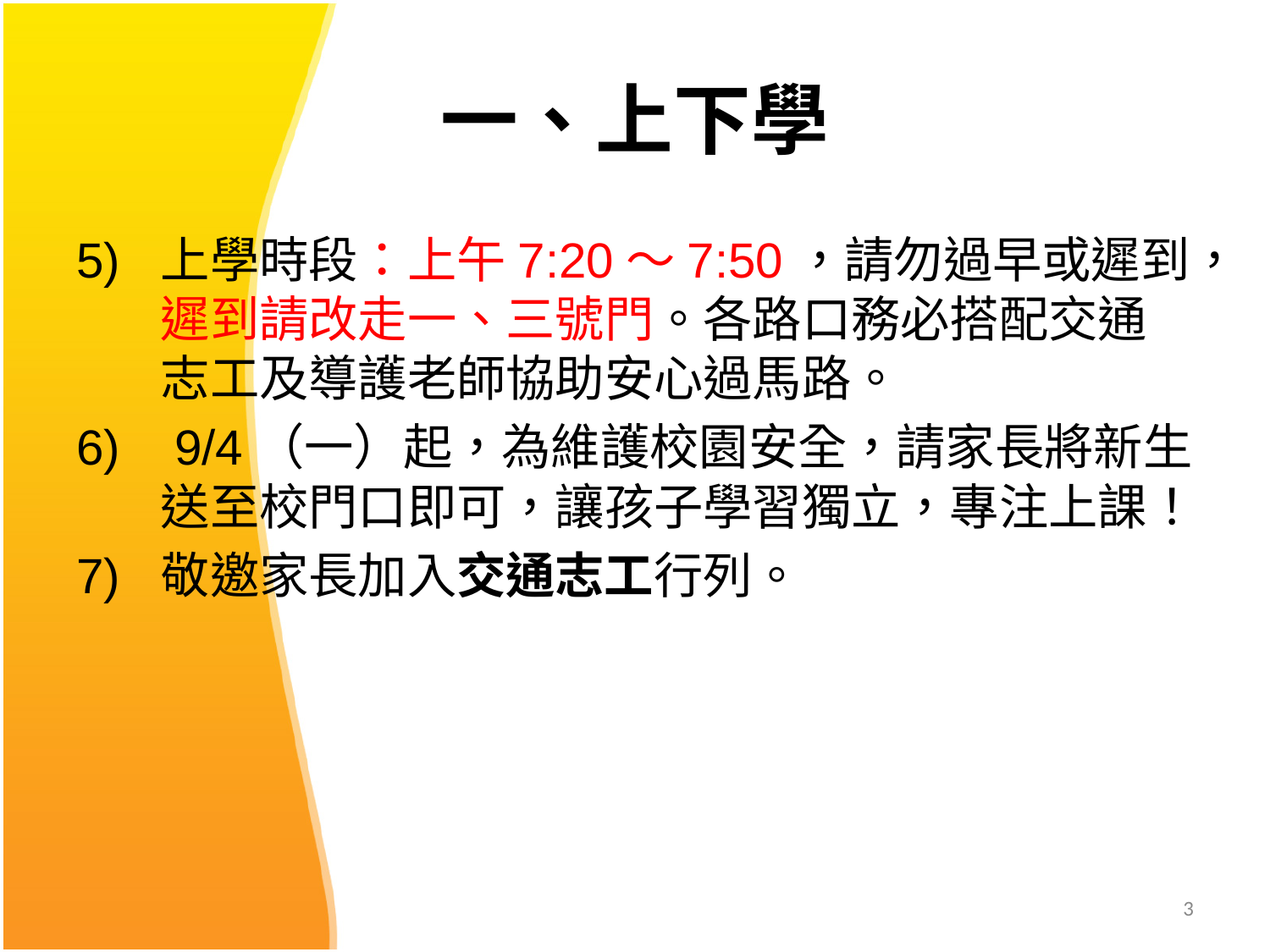

一、上下學
上學時段：上午7:20～7:50，請勿過早或遲到，遲到請改走一、三號門。各路口務必搭配交通志工及導護老師協助安心過馬路。
 9/4（一）起，為維護校園安全，請家長將新生送至校門口即可，讓孩子學習獨立，專注上課！
敬邀家長加入交通志工行列。
3